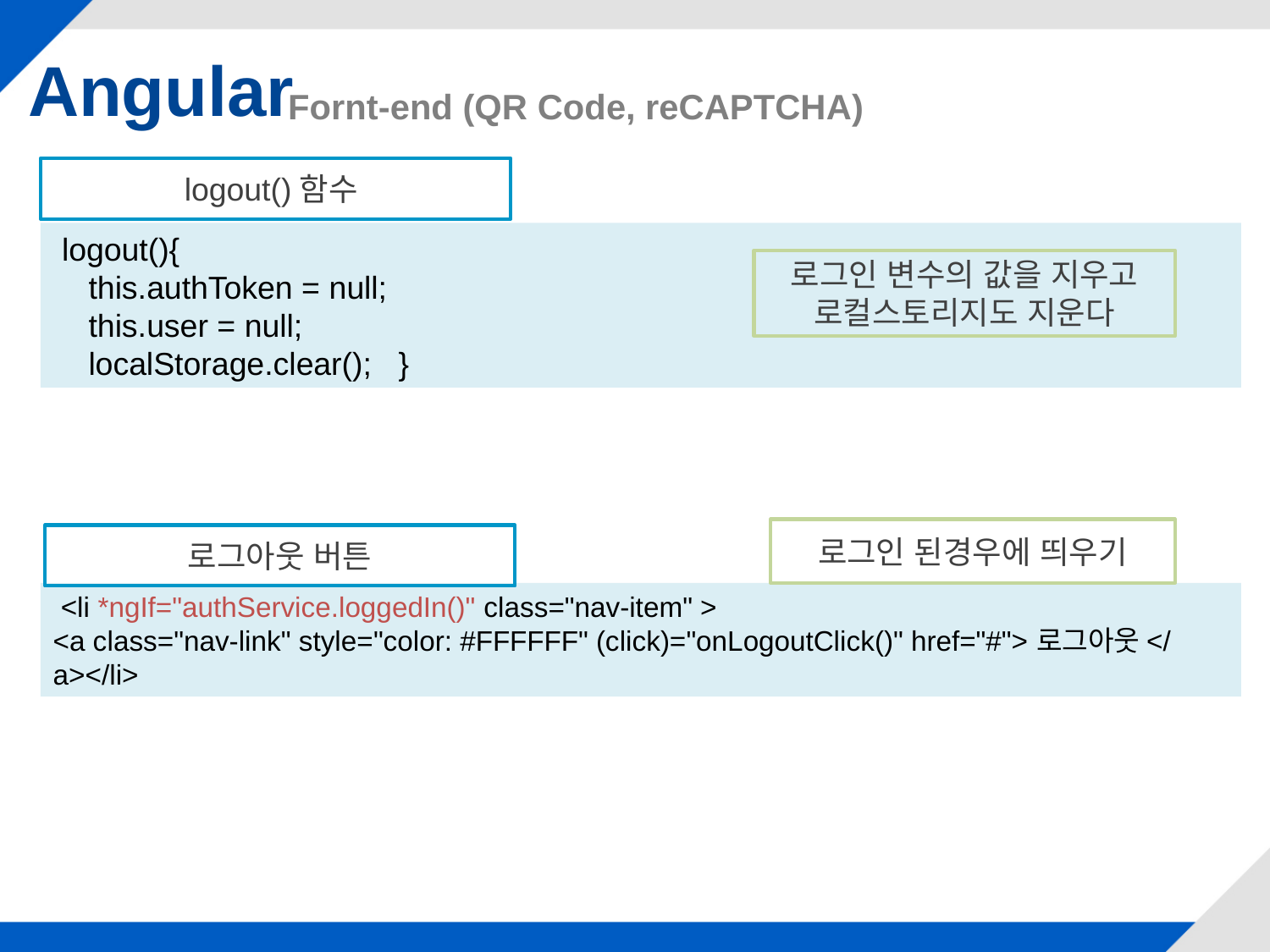

Angular
Fornt-end (QR Code, reCAPTCHA)
logout()함수
 logout(){
    this.authToken = null;
    this.user = null;
    localStorage.clear();   }
로그인 변수의 값을 지우고
로컬스토리지도 지운다
로그인 된경우에 띄우기
로그아웃 버튼
 <li *ngIf="authService.loggedIn()" class="nav-item" >
<a class="nav-link" style="color: #FFFFFF" (click)="onLogoutClick()" href="#">로그아웃</a></li>